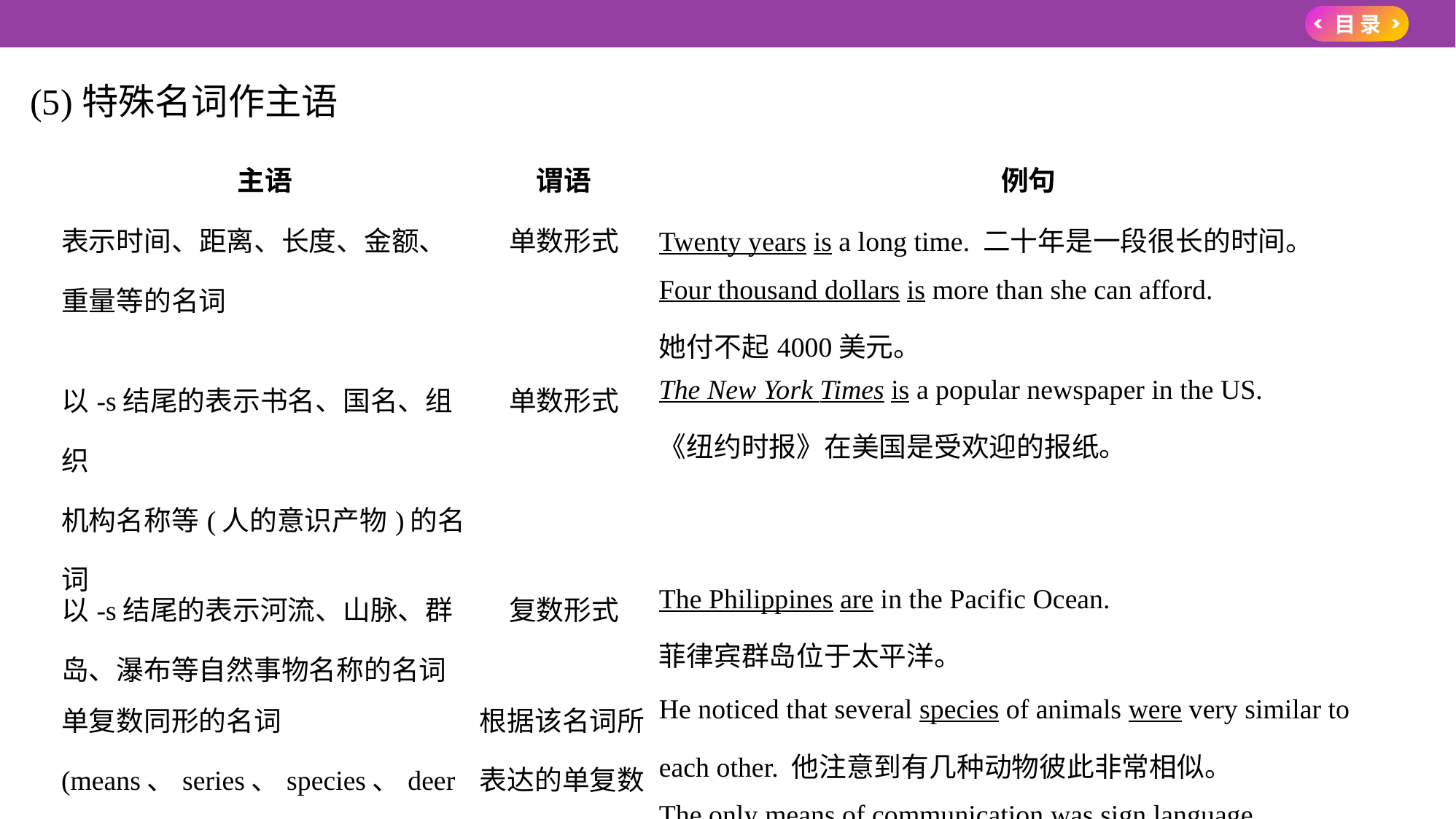

(5)特殊名词作主语
| 主语 | 谓语 | 例句 |
| --- | --- | --- |
| 表示时间、距离、长度、金额、重量等的名词 | 单数形式 | Twenty years is a long time. 二十年是一段很长的时间。 Four thousand dollars is more than she can afford. 她付不起4000美元。 |
| 以-s结尾的表示书名、国名、组织 机构名称等(人的意识产物)的名词 | 单数形式 | The New York Times is a popular newspaper in the US. 《纽约时报》在美国是受欢迎的报纸。 |
| 以-s结尾的表示河流、山脉、群 岛、瀑布等自然事物名称的名词 | 复数形式 | The Philippines are in the Pacific Ocean. 菲律宾群岛位于太平洋。 |
| 单复数同形的名词(means、series、species、deer、sheep等) | 根据该名词所表达的单复数概念决定 | He noticed that several species of animals were very similar to each other. 他注意到有几种动物彼此非常相似。 The only means of communication was sign language. 唯一的交流方法是手势语。 |